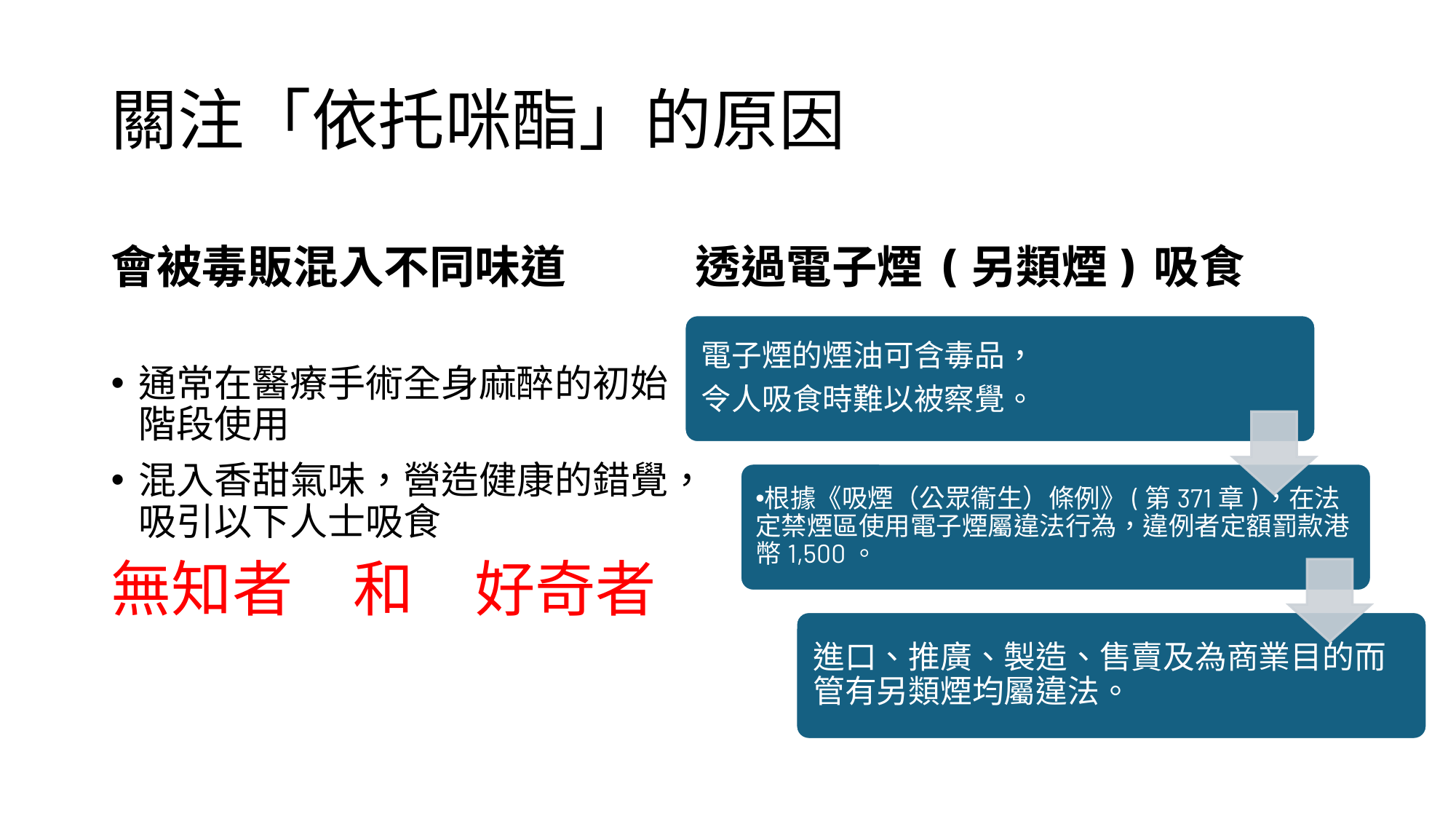

# 關注「依托咪酯」的原因
會被毒販混入不同味道
透過電子煙 (另類煙) 吸食
電子煙的煙油可含毒品，
令人吸食時難以被察覺。
根據《吸煙（公眾衞生）條例》(第371章)，在法定禁煙區使用電子煙屬違法行為，違例者定額罰款港幣1,500。
進口、推廣、製造、售賣及為商業目的而管有另類煙均屬違法。

通常在醫療手術全身麻醉的初始階段使用
混入香甜氣味，營造健康的錯覺，吸引以下人士吸食
無知者　和　好奇者